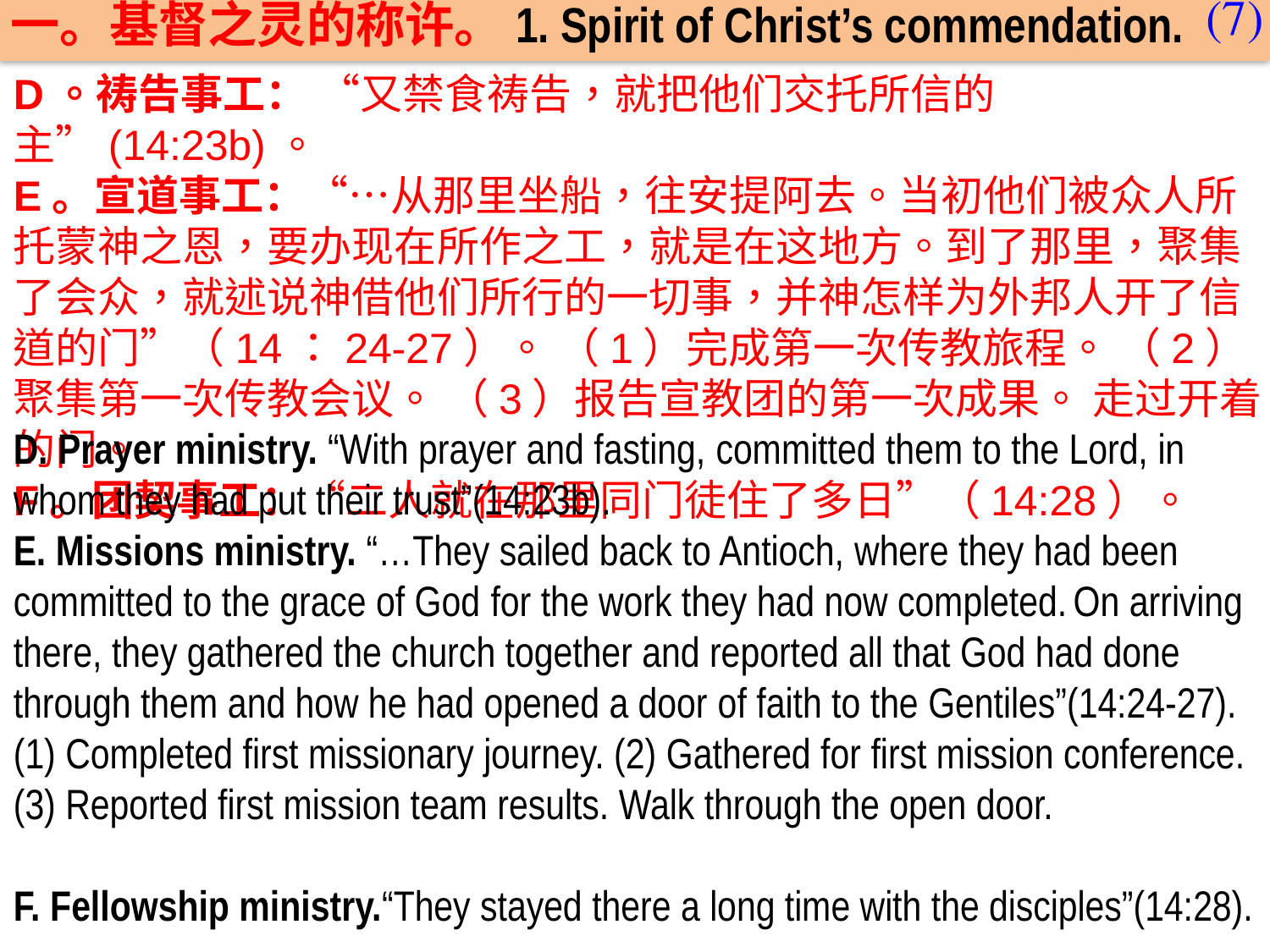

(7)
一。基督之灵的称许。1. Spirit of Christ’s commendation.

D。祷告事工： “又禁食祷告，就把他们交托所信的主”(14:23b)。
E。宣道事工：“…从那里坐船，往安提阿去。当初他们被众人所托蒙神之恩，要办现在所作之工，就是在这地方。到了那里，聚集了会众，就述说神借他们所行的一切事，并神怎样为外邦人开了信道的门”（14：24-27）。 （1）完成第一次传教旅程。 （2）聚集第一次传教会议。 （3）报告宣教团的第一次成果。 走过开着的门。
F。团契事工：“二人就在那里同门徒住了多日”（14:28）。
D. Prayer ministry. “With prayer and fasting, committed them to the Lord, in whom they had put their trust”(14:23b).
E. Missions ministry. “…They sailed back to Antioch, where they had been committed to the grace of God for the work they had now completed. On arriving there, they gathered the church together and reported all that God had done through them and how he had opened a door of faith to the Gentiles”(14:24-27). (1) Completed first missionary journey. (2) Gathered for first mission conference. (3) Reported first mission team results. Walk through the open door.
F. Fellowship ministry.“They stayed there a long time with the disciples”(14:28).